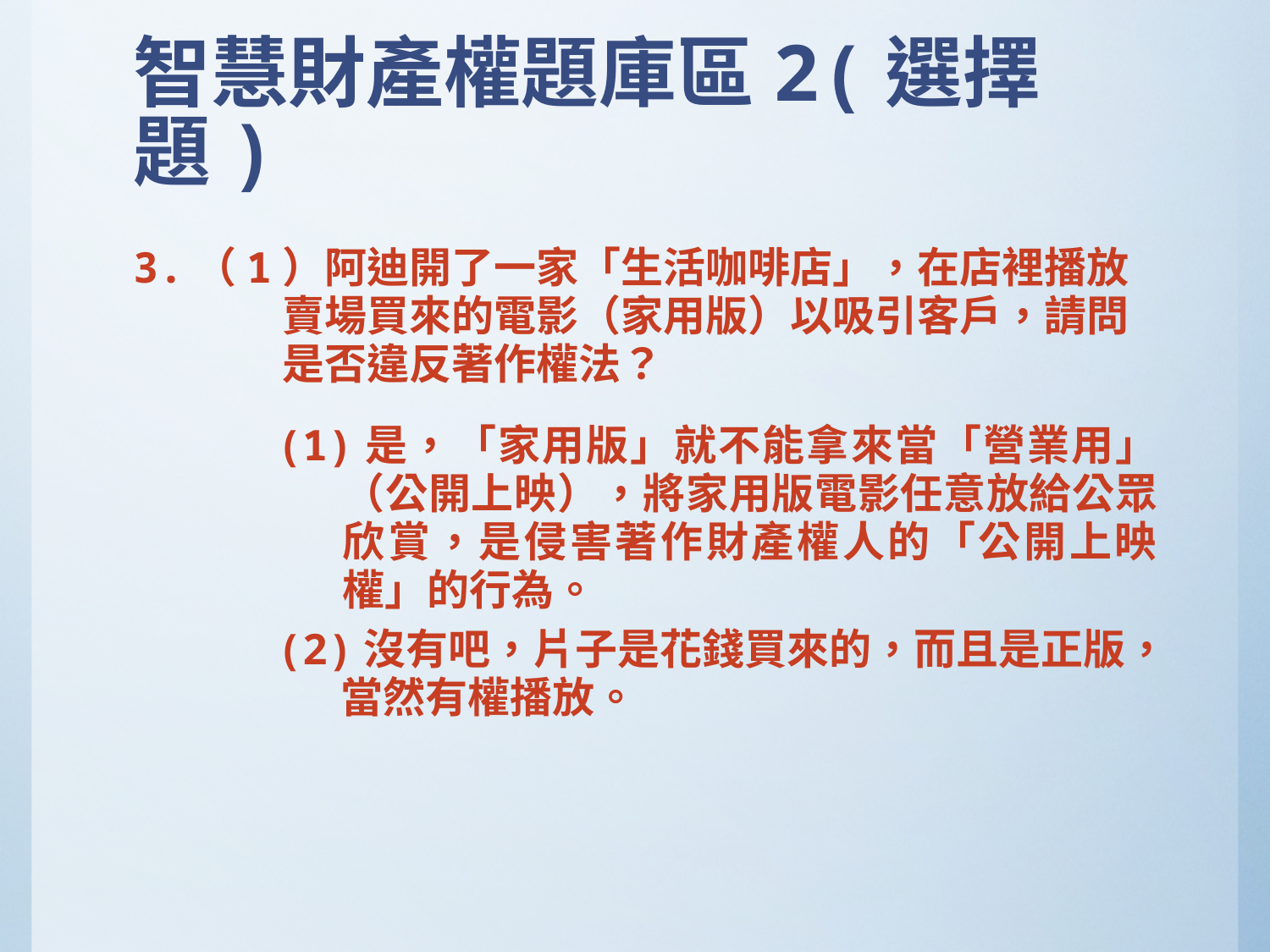

# 智慧財產權題庫區2(選擇題)
3.（1）阿迪開了一家「生活咖啡店」，在店裡播放賣場買來的電影（家用版）以吸引客戶，請問是否違反著作權法？
(1)是，「家用版」就不能拿來當「營業用」（公開上映），將家用版電影任意放給公眾欣賞，是侵害著作財產權人的「公開上映權」的行為。
(2)沒有吧，片子是花錢買來的，而且是正版，當然有權播放。